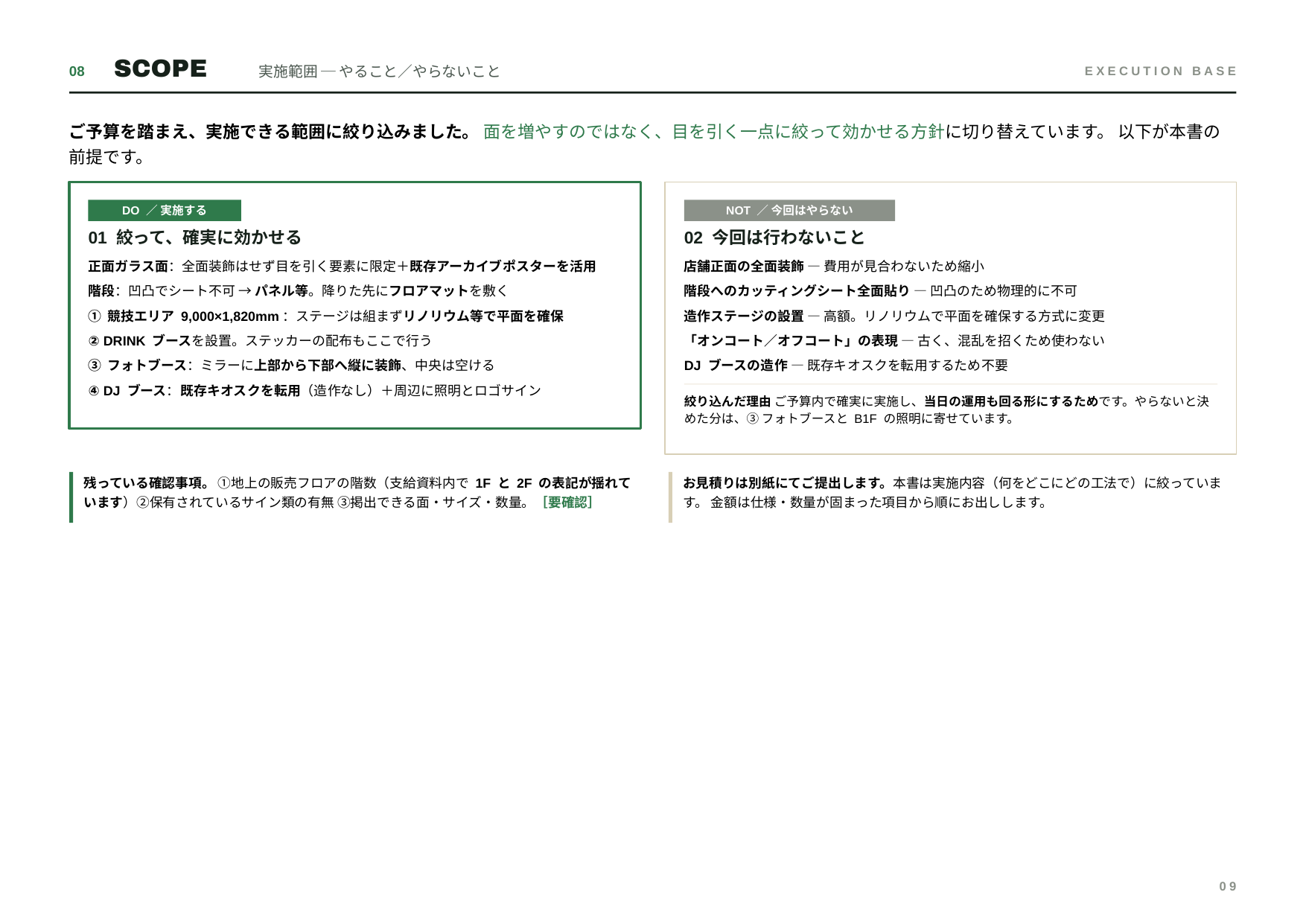

SCOPE
08
実施範囲 ─ やること／やらないこと
EXECUTION BASE

ご予算を踏まえ、実施できる範囲に絞り込みました。 面を増やすのではなく、目を引く一点に絞って効かせる方針に切り替えています。 以下が本書の前提です。

DO ／ 実施する

NOT ／ 今回はやらない
01 絞って、確実に効かせる
02 今回は行わないこと
正面ガラス面：全面装飾はせず目を引く要素に限定＋既存アーカイブポスターを活用
店舗正面の全面装飾 — 費用が見合わないため縮小
階段：凹凸でシート不可 → パネル等。降りた先にフロアマットを敷く
階段へのカッティングシート全面貼り — 凹凸のため物理的に不可
① 競技エリア 9,000×1,820mm：ステージは組まずリノリウム等で平面を確保
造作ステージの設置 — 高額。リノリウムで平面を確保する方式に変更
② DRINK ブースを設置。ステッカーの配布もここで行う
「オンコート／オフコート」の表現 — 古く、混乱を招くため使わない
③ フォトブース：ミラーに上部から下部へ縦に装飾、中央は空ける
DJ ブースの造作 — 既存キオスクを転用するため不要
④ DJ ブース：既存キオスクを転用（造作なし）＋周辺に照明とロゴサイン

絞り込んだ理由 ご予算内で確実に実施し、当日の運用も回る形にするためです。やらないと決めた分は、③ フォトブースと B1F の照明に寄せています。

残っている確認事項。 ①地上の販売フロアの階数（支給資料内で 1F と 2F の表記が揺れています）②保有されているサイン類の有無 ③掲出できる面・サイズ・数量。［要確認］

お見積りは別紙にてご提出します。本書は実施内容（何をどこにどの工法で）に絞っています。 金額は仕様・数量が固まった項目から順にお出しします。
09